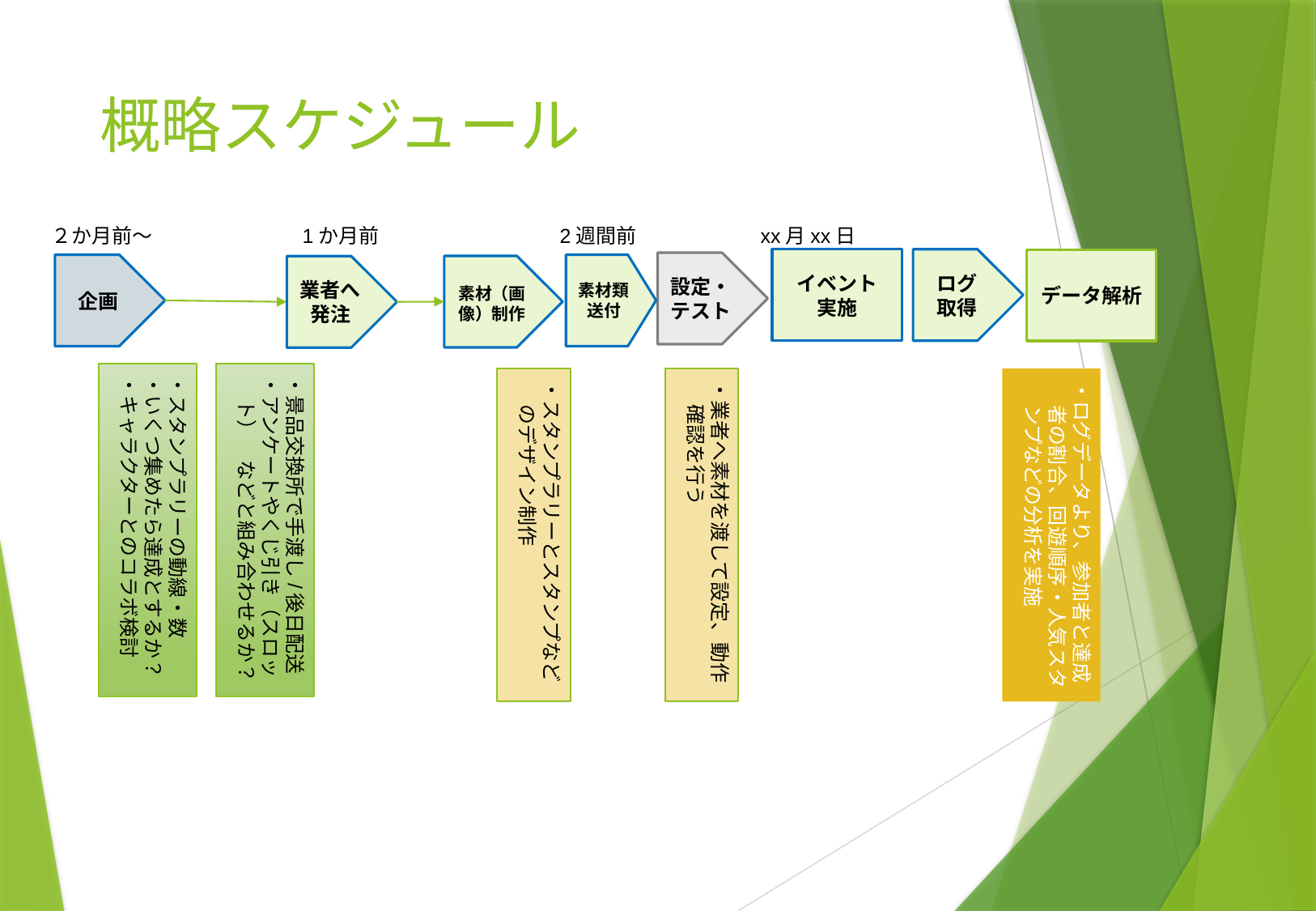

# 概略スケジュール
２か月前～
1か月前
2週間前
xx月xx日
イベント
実施
ログ
取得
データ解析
設定・テスト
企画
素材類送付

素材（画像）制作
業者へ発注
・スタンプラリーの動線・数
・いくつ集めたら達成とするか？
・キャラクターとのコラボ検討
・景品交換所で手渡し/後日配送
・アンケートやくじ引き（スロット）　などと組み合わせるか？
・スタンプラリーとスタンプなどのデザイン制作
・業者へ素材を渡して設定、動作確認を行う
・ログデータより、参加者と達成者の割合、回遊順序・人気スタンプなどの分析を実施